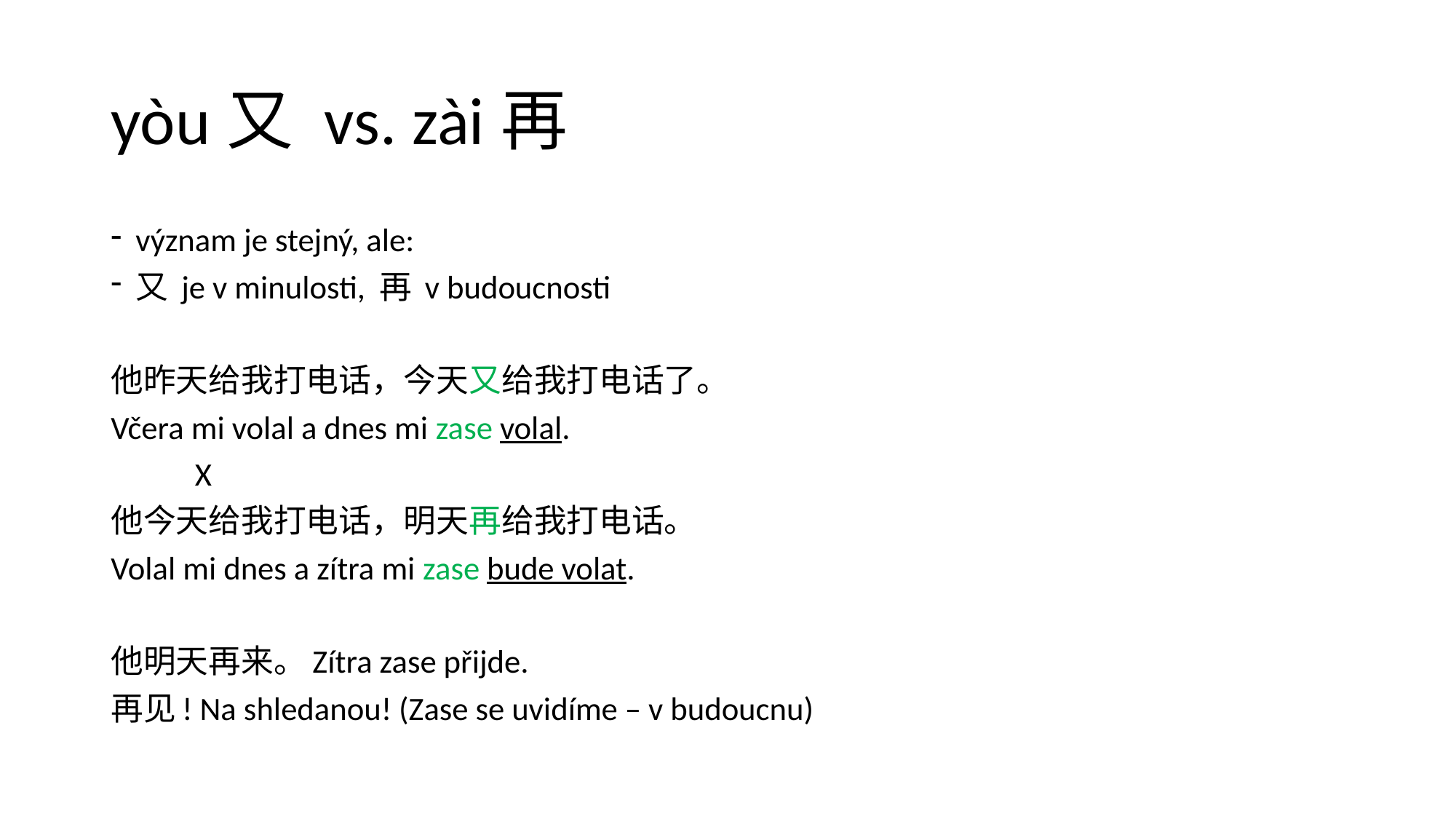

# yòu又 vs. zài再
význam je stejný, ale:
又 je v minulosti, 再 v budoucnosti

他昨天给我打电话，今天又给我打电话了。
Včera mi volal a dnes mi zase volal.
			X
他今天给我打电话，明天再给我打电话。
Volal mi dnes a zítra mi zase bude volat.

他明天再来。Zítra zase přijde.
再见! Na shledanou! (Zase se uvidíme – v budoucnu)